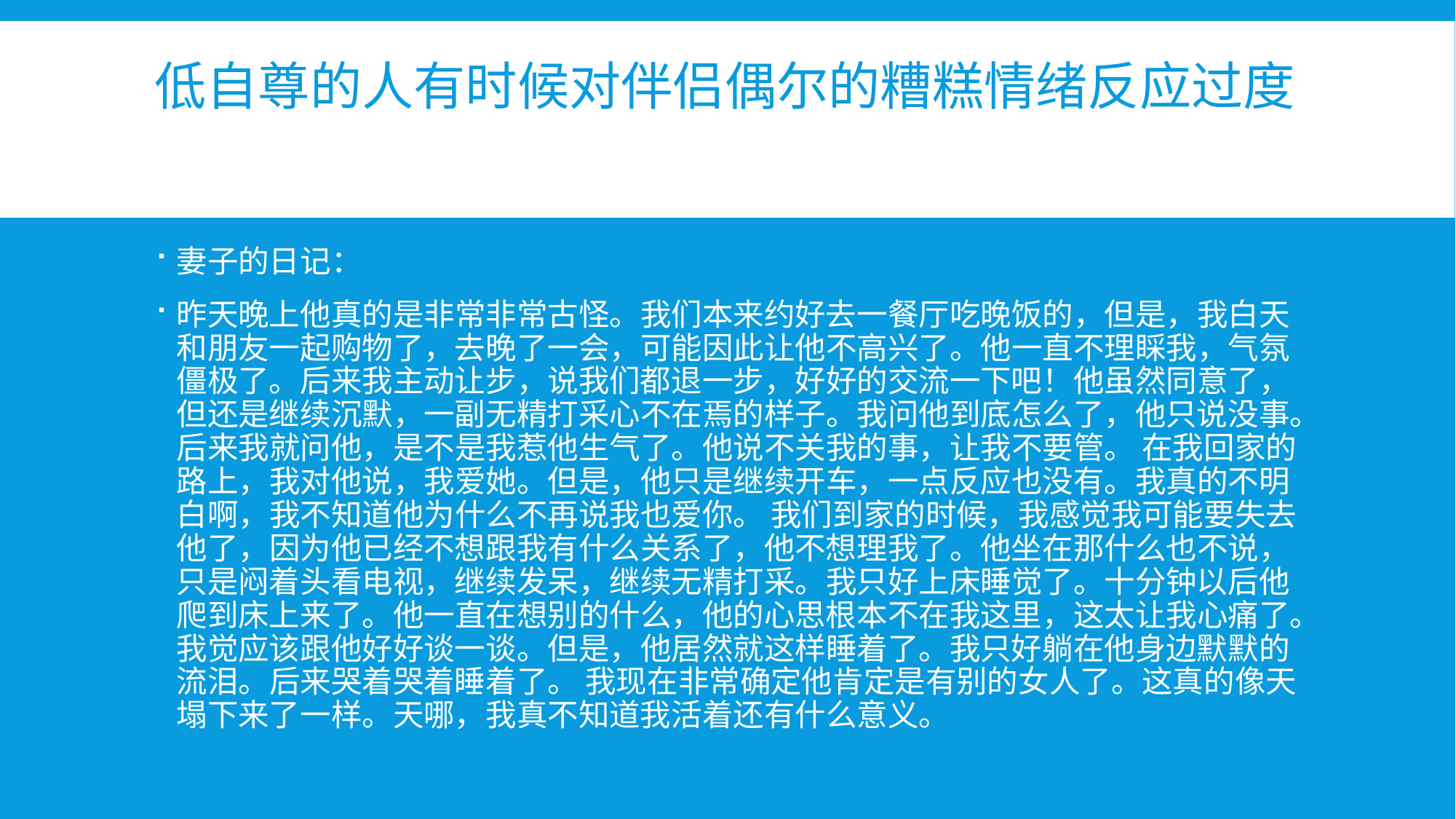

# 低自尊的人有时候对伴侣偶尔的糟糕情绪反应过度
妻子的日记：
昨天晚上他真的是非常非常古怪。我们本来约好去一餐厅吃晚饭的，但是，我白天和朋友一起购物了，去晚了一会，可能因此让他不高兴了。他一直不理睬我，气氛僵极了。后来我主动让步，说我们都退一步，好好的交流一下吧！他虽然同意了，但还是继续沉默，一副无精打采心不在焉的样子。我问他到底怎么了，他只说没事。后来我就问他，是不是我惹他生气了。他说不关我的事，让我不要管。 在我回家的路上，我对他说，我爱她。但是，他只是继续开车，一点反应也没有。我真的不明白啊，我不知道他为什么不再说我也爱你。 我们到家的时候，我感觉我可能要失去他了，因为他已经不想跟我有什么关系了，他不想理我了。他坐在那什么也不说，只是闷着头看电视，继续发呆，继续无精打采。我只好上床睡觉了。十分钟以后他爬到床上来了。他一直在想别的什么，他的心思根本不在我这里，这太让我心痛了。我觉应该跟他好好谈一谈。但是，他居然就这样睡着了。我只好躺在他身边默默的流泪。后来哭着哭着睡着了。 我现在非常确定他肯定是有别的女人了。这真的像天塌下来了一样。天哪，我真不知道我活着还有什么意义。